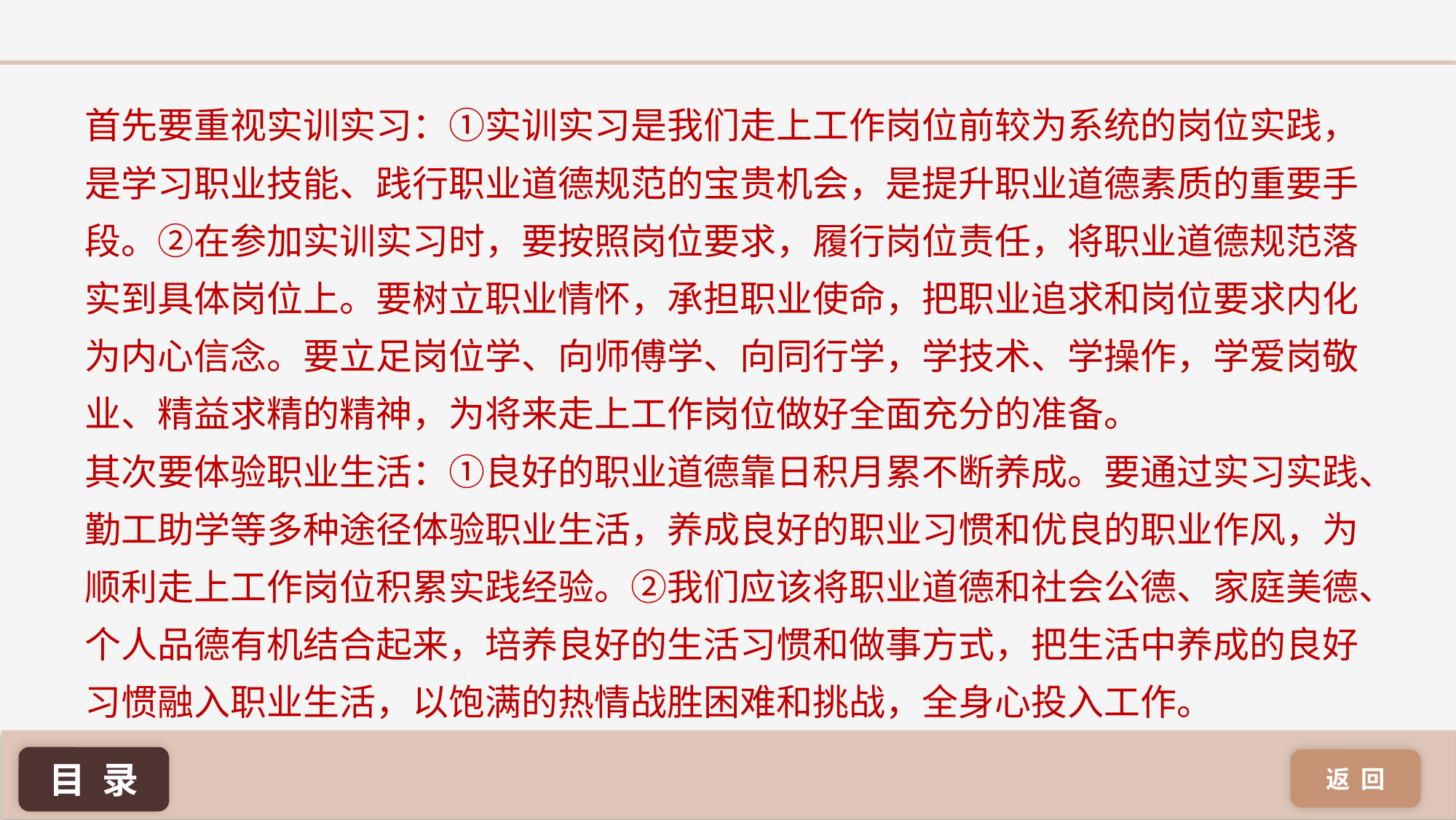

首先要重视实训实习：①实训实习是我们走上工作岗位前较为系统的岗位实践，是学习职业技能、践行职业道德规范的宝贵机会，是提升职业道德素质的重要手段。②在参加实训实习时，要按照岗位要求，履行岗位责任，将职业道德规范落实到具体岗位上。要树立职业情怀，承担职业使命，把职业追求和岗位要求内化为内心信念。要立足岗位学、向师傅学、向同行学，学技术、学操作，学爱岗敬业、精益求精的精神，为将来走上工作岗位做好全面充分的准备。
其次要体验职业生活：①良好的职业道德靠日积月累不断养成。要通过实习实践、勤工助学等多种途径体验职业生活，养成良好的职业习惯和优良的职业作风，为顺利走上工作岗位积累实践经验。②我们应该将职业道德和社会公德、家庭美德、个人品德有机结合起来，培养良好的生活习惯和做事方式，把生活中养成的良好习惯融入职业生活，以饱满的热情战胜困难和挑战，全身心投入工作。
返  回